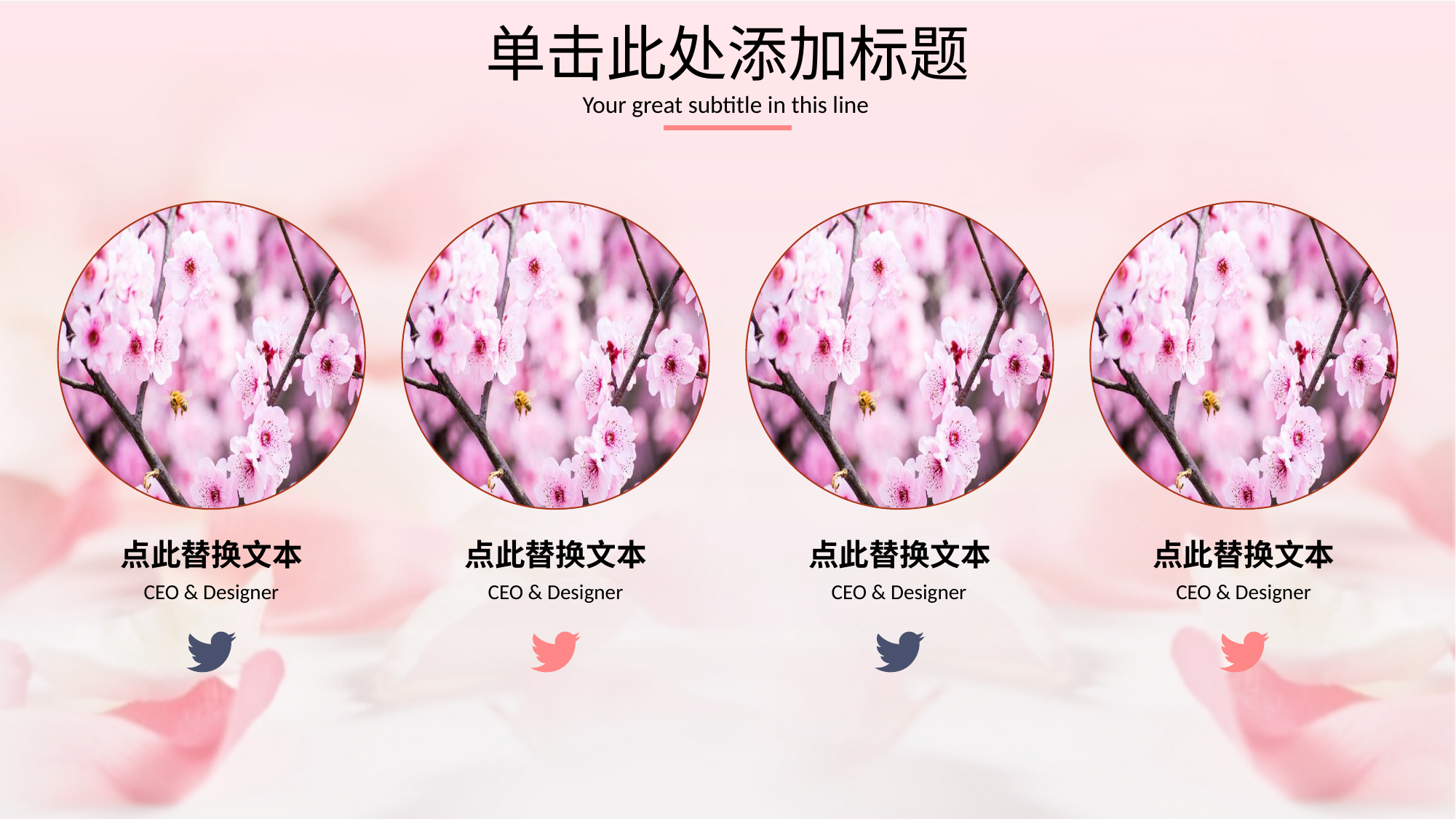

单击此处添加标题
Your great subtitle in this line

点此替换文本
CEO & Designer
点此替换文本
CEO & Designer
点此替换文本
CEO & Designer
点此替换文本
CEO & Designer